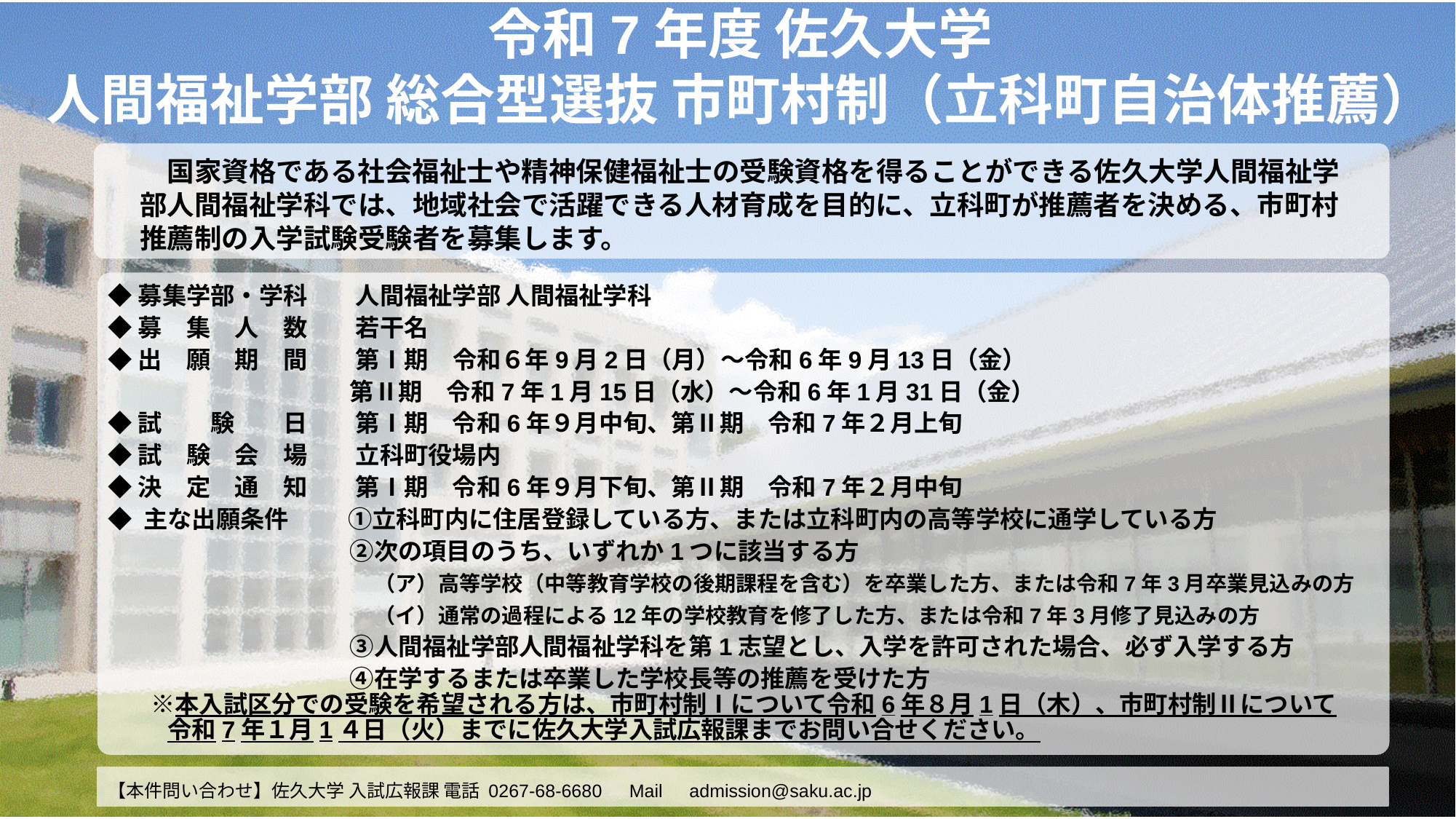

令和7年度 佐久大学
人間福祉学部 総合型選抜 市町村制（立科町自治体推薦）

　国家資格である社会福祉士や精神保健福祉士の受験資格を得ることができる佐久大学人間福祉学部人間福祉学科では、地域社会で活躍できる人材育成を目的に、立科町が推薦者を決める、市町村推薦制の入学試験受験者を募集します。
◆募集学部・学科　　人間福祉学部 人間福祉学科
◆募　集　人　数　　若干名
◆出　願　期　間　　第Ⅰ期　令和６年9月2日（月）～令和6年9月13日（金）
　　　　　　　　　　第Ⅱ期　令和7年1月15日（水）～令和6年1月31日（金）
◆試　　験　　日　　第Ⅰ期　令和6年９月中旬、第Ⅱ期　令和7年２月上旬
◆試　験　会　場　　立科町役場内
◆決　定　通　知　　第Ⅰ期　令和6年９月下旬、第Ⅱ期　令和7年２月中旬
◆ 主な出願条件　　  ①立科町内に住居登録している方、または立科町内の高等学校に通学している方
　　　　　　　　　　②次の項目のうち、いずれか1つに該当する方
　　　　　　　　　　　（ア）高等学校（中等教育学校の後期課程を含む）を卒業した方、または令和7年3月卒業見込みの方
　　　　　　　　　　　（イ）通常の過程による12年の学校教育を修了した方、または令和7年3月修了見込みの方
　　　　　　　　　　③人間福祉学部人間福祉学科を第1志望とし、入学を許可された場合、必ず入学する方
　　　　　　　　　　④在学するまたは卒業した学校長等の推薦を受けた方
　　※本入試区分での受験を希望される方は、市町村制Ⅰについて令和6年８月1日（木）、市町村制Ⅱについて
　　  令和7年１月1４日（火）までに佐久大学入試広報課までお問い合せください。

　【本件問い合わせ】佐久大学 入試広報課 電話 0267-68-6680　Mail　admission@saku.ac.jp